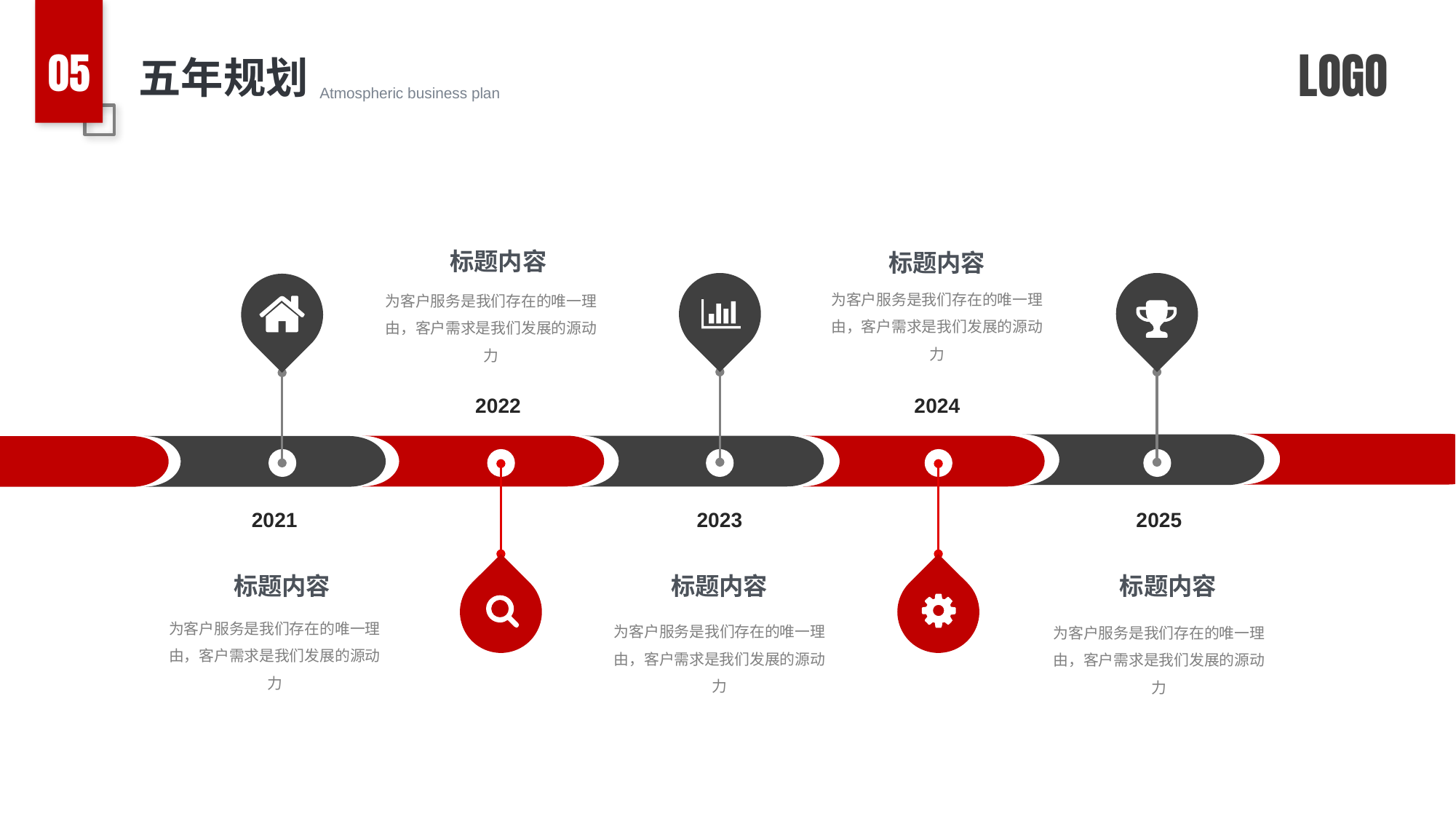

五年规划
标题内容
为客户服务是我们存在的唯一理由，客户需求是我们发展的源动力
标题内容
为客户服务是我们存在的唯一理由，客户需求是我们发展的源动力

2022
2024

2021
2023
2025
标题内容
为客户服务是我们存在的唯一理由，客户需求是我们发展的源动力
标题内容
为客户服务是我们存在的唯一理由，客户需求是我们发展的源动力
标题内容
为客户服务是我们存在的唯一理由，客户需求是我们发展的源动力